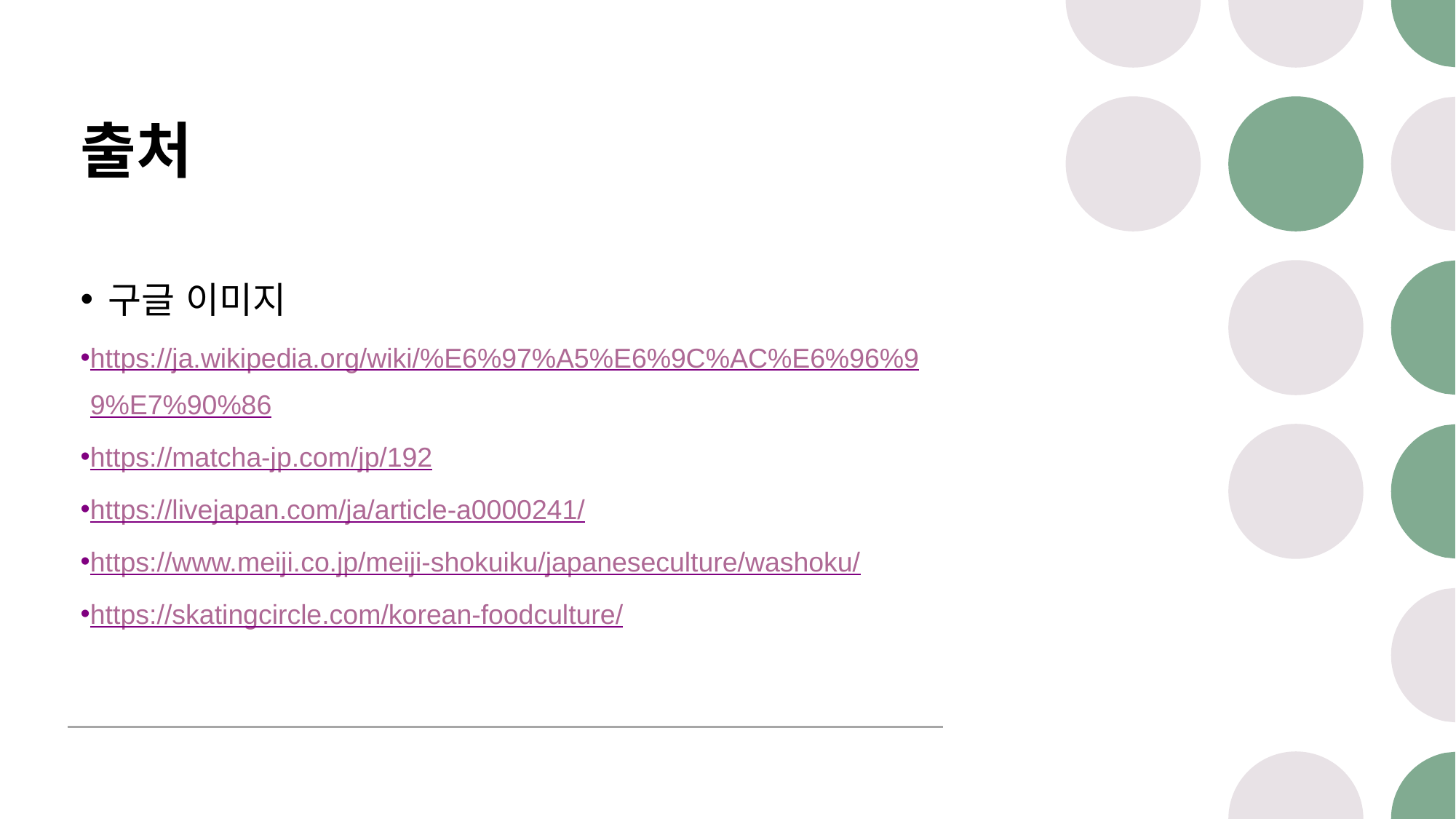

# 출처
구글 이미지
https://ja.wikipedia.org/wiki/%E6%97%A5%E6%9C%AC%E6%96%99%E7%90%86
https://matcha-jp.com/jp/192
https://livejapan.com/ja/article-a0000241/
https://www.meiji.co.jp/meiji-shokuiku/japaneseculture/washoku/
https://skatingcircle.com/korean-foodculture/